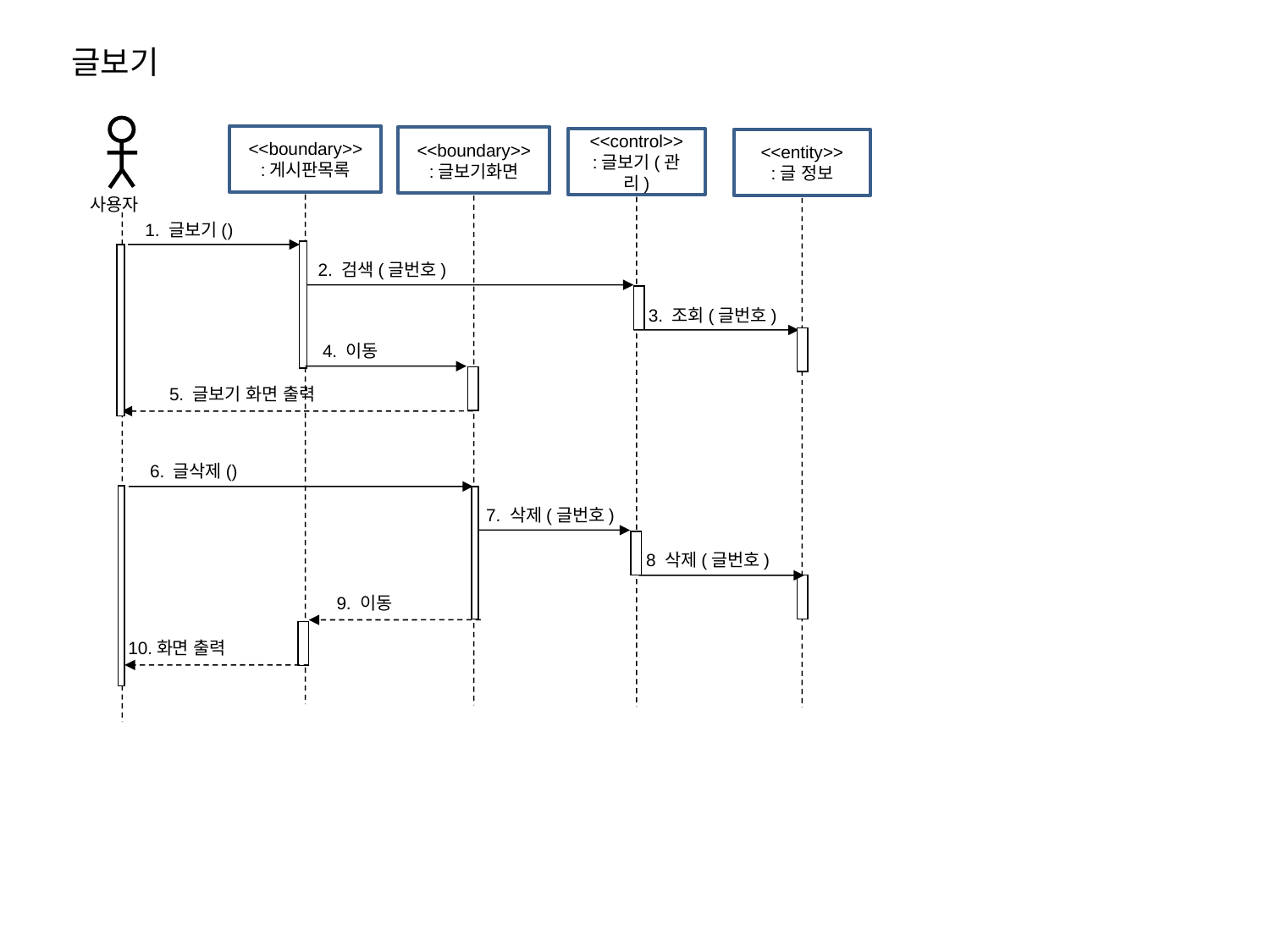

글보기

사용자
<<boundary>>
:게시판목록

<<boundary>>
:글보기화면

<<control>>
:글보기(관리)

<<entity>>
:글 정보

1. 글보기()

2. 검색(글번호)

3. 조회(글번호)

4. 이동

5. 글보기 화면 출력

6. 글삭제()

7. 삭제(글번호)

8 삭제(글번호)

9. 이동

10.화면 출력